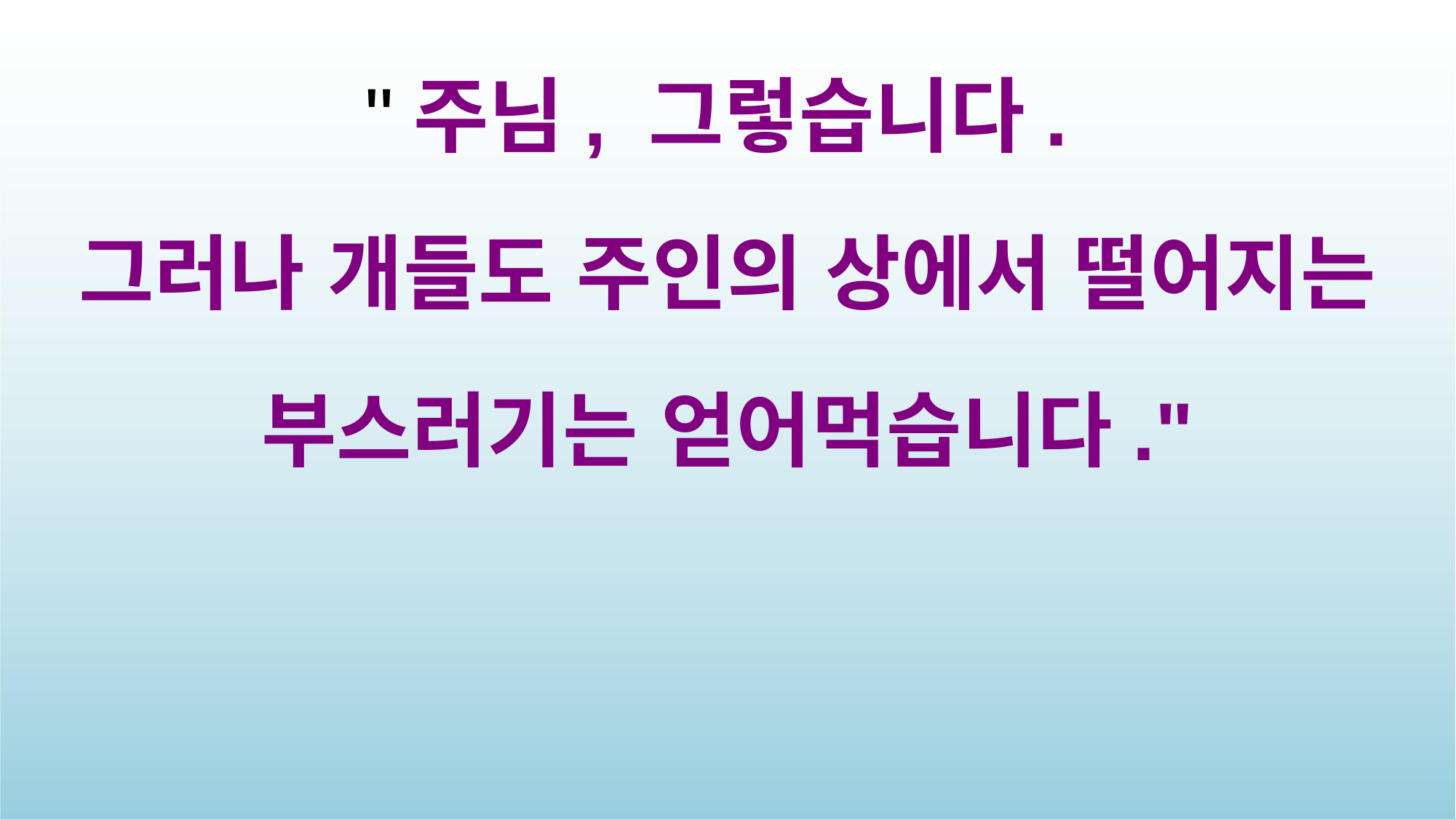

"주님, 그렇습니다.
그러나 개들도 주인의 상에서 떨어지는 부스러기는 얻어먹습니다."